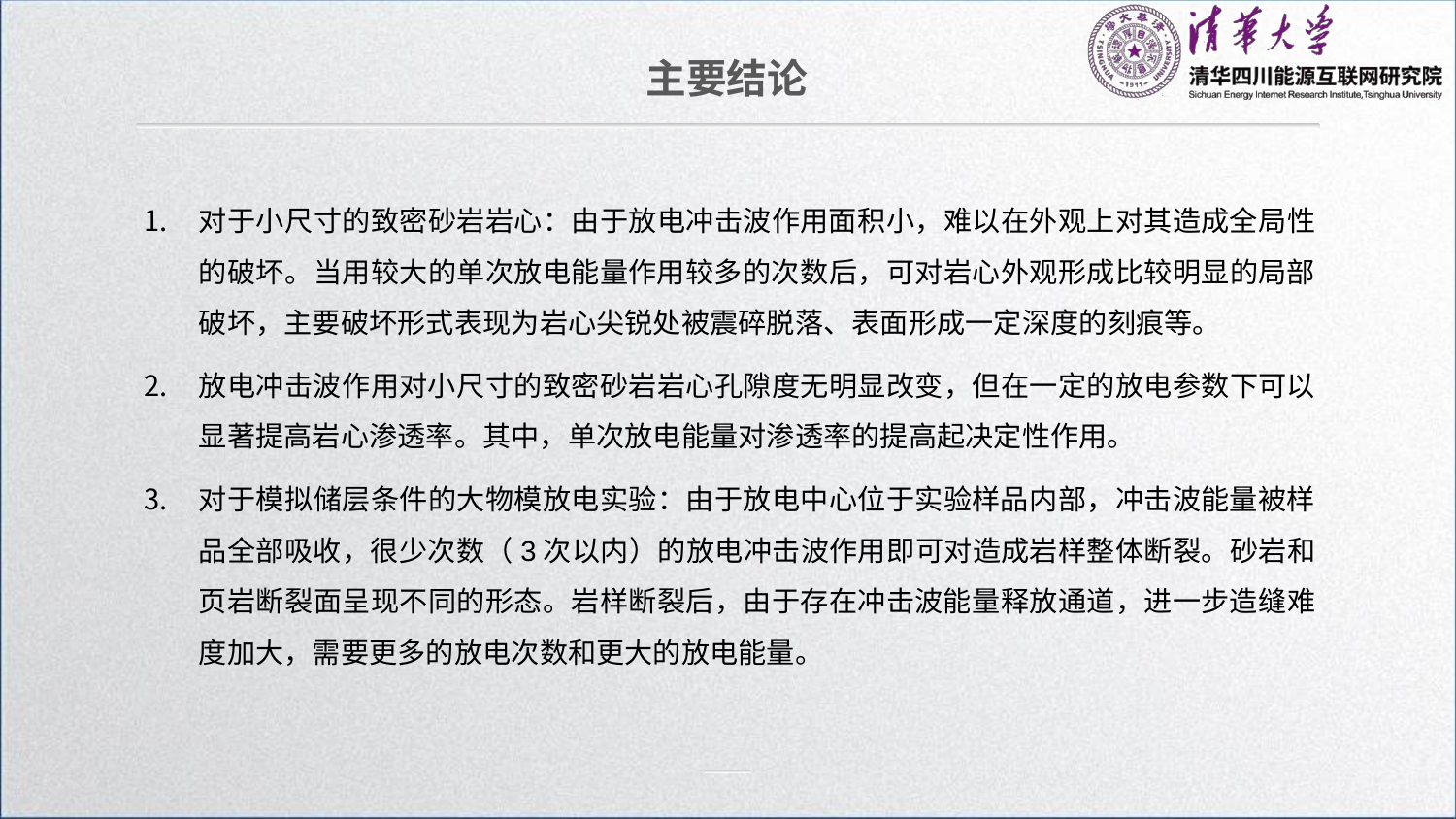

主要结论
对于小尺寸的致密砂岩岩心：由于放电冲击波作用面积小，难以在外观上对其造成全局性的破坏。当用较大的单次放电能量作用较多的次数后，可对岩心外观形成比较明显的局部破坏，主要破坏形式表现为岩心尖锐处被震碎脱落、表面形成一定深度的刻痕等。
放电冲击波作用对小尺寸的致密砂岩岩心孔隙度无明显改变，但在一定的放电参数下可以显著提高岩心渗透率。其中，单次放电能量对渗透率的提高起决定性作用。
对于模拟储层条件的大物模放电实验：由于放电中心位于实验样品内部，冲击波能量被样品全部吸收，很少次数（3次以内）的放电冲击波作用即可对造成岩样整体断裂。砂岩和页岩断裂面呈现不同的形态。岩样断裂后，由于存在冲击波能量释放通道，进一步造缝难度加大，需要更多的放电次数和更大的放电能量。